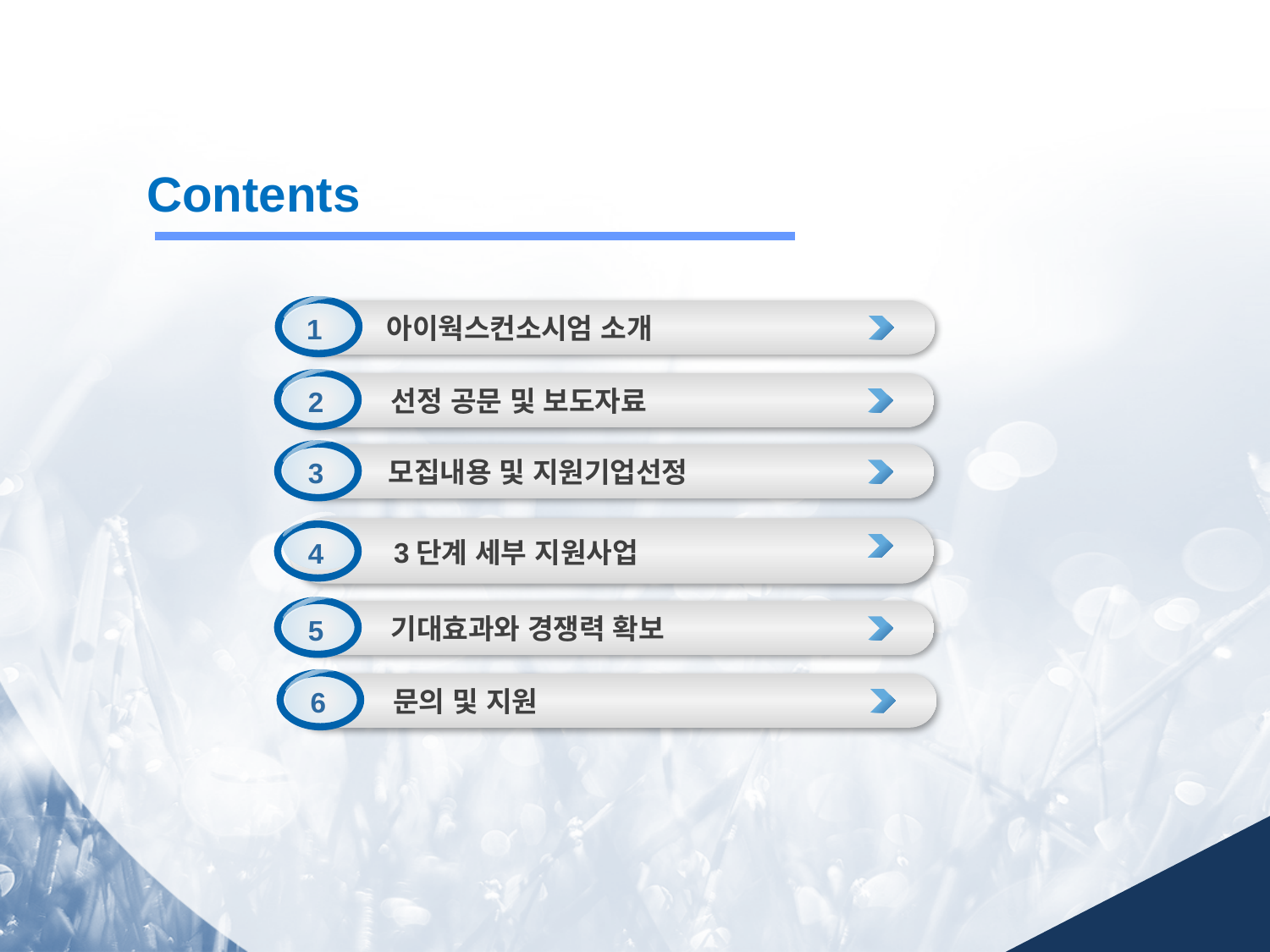

Contents

1

아이웍스컨소시엄 소개

2

선정 공문 및 보도자료

3

   모집내용 및 지원기업선정

4

3단계 세부 지원사업

5

기대효과와 경쟁력 확보

6

문의 및 지원